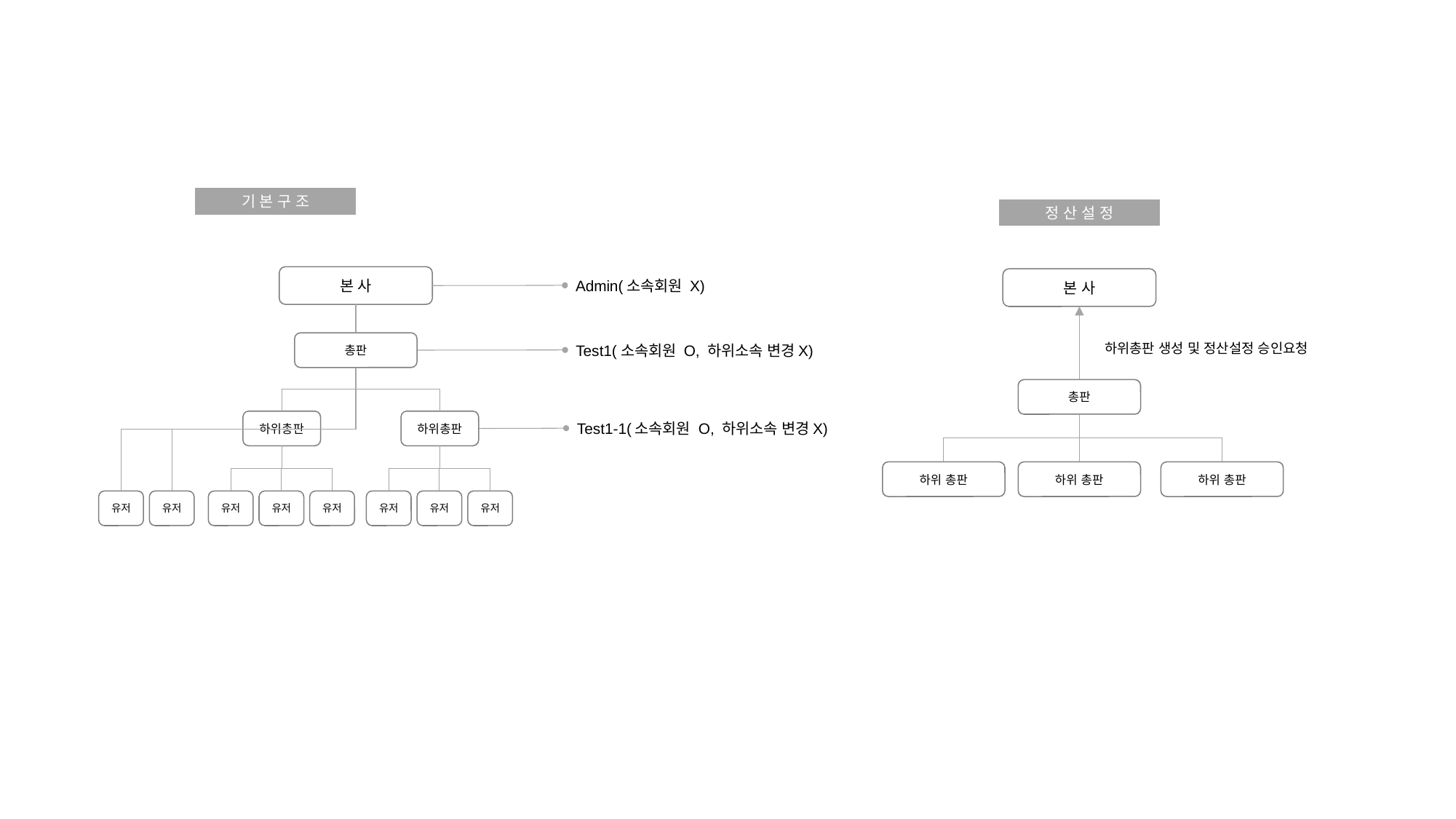

기 본 구 조
정 산 설 정
본 사
본 사
Admin(소속회원 X)
총판
하위총판 생성 및 정산설정 승인요청
Test1(소속회원 O, 하위소속 변경X)
총판
하위총판
하위총판
Test1-1(소속회원 O, 하위소속 변경X)
하위 총판
하위 총판
하위 총판
유저
유저
유저
유저
유저
유저
유저
유저